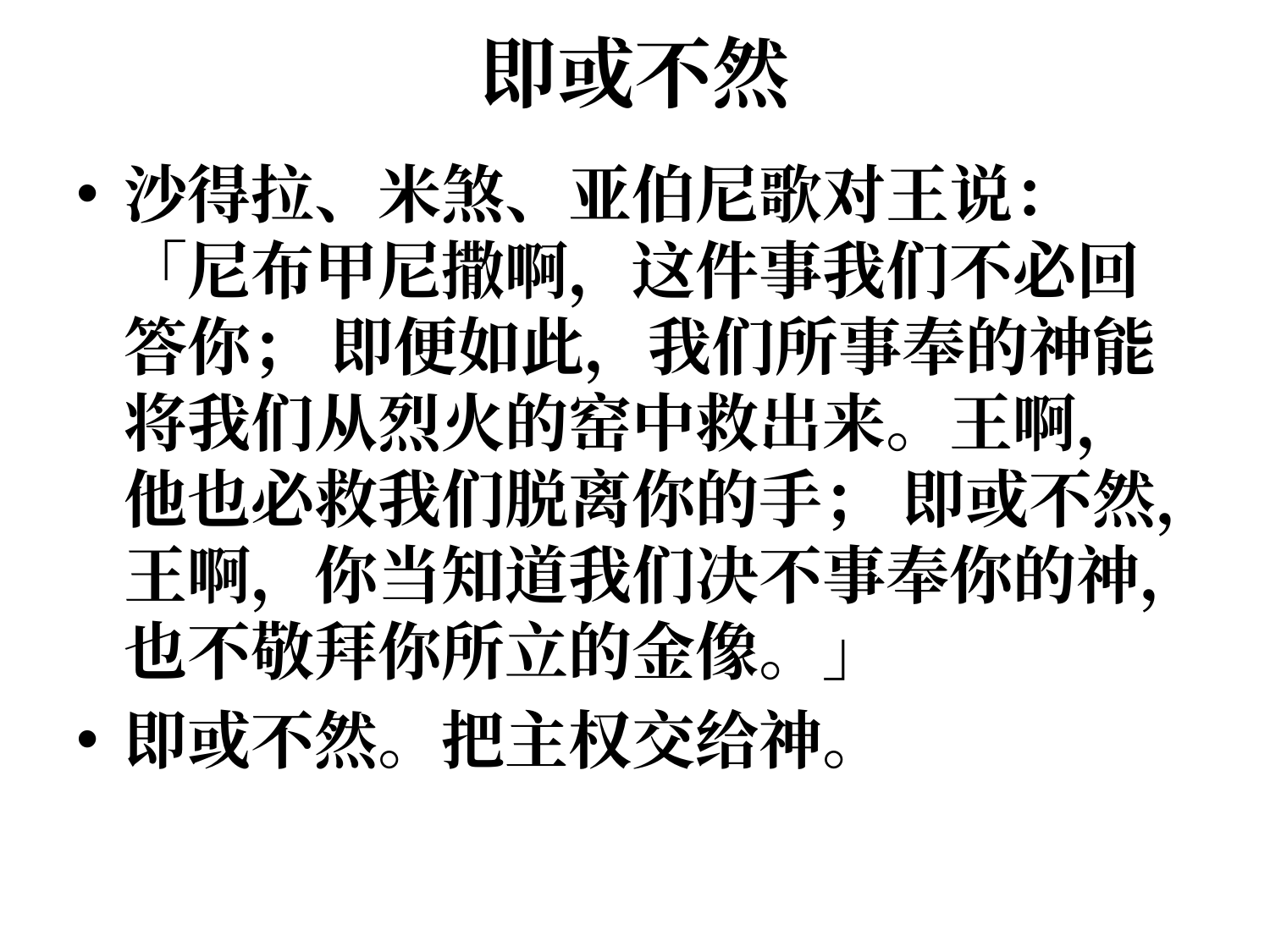

# 即或不然
沙得拉、米煞、亚伯尼歌对王说：「尼布甲尼撒啊，这件事我们不必回答你； 即便如此，我们所事奉的神能将我们从烈火的窑中救出来。王啊，他也必救我们脱离你的手； 即或不然，王啊，你当知道我们决不事奉你的神，也不敬拜你所立的金像。」
即或不然。把主权交给神。